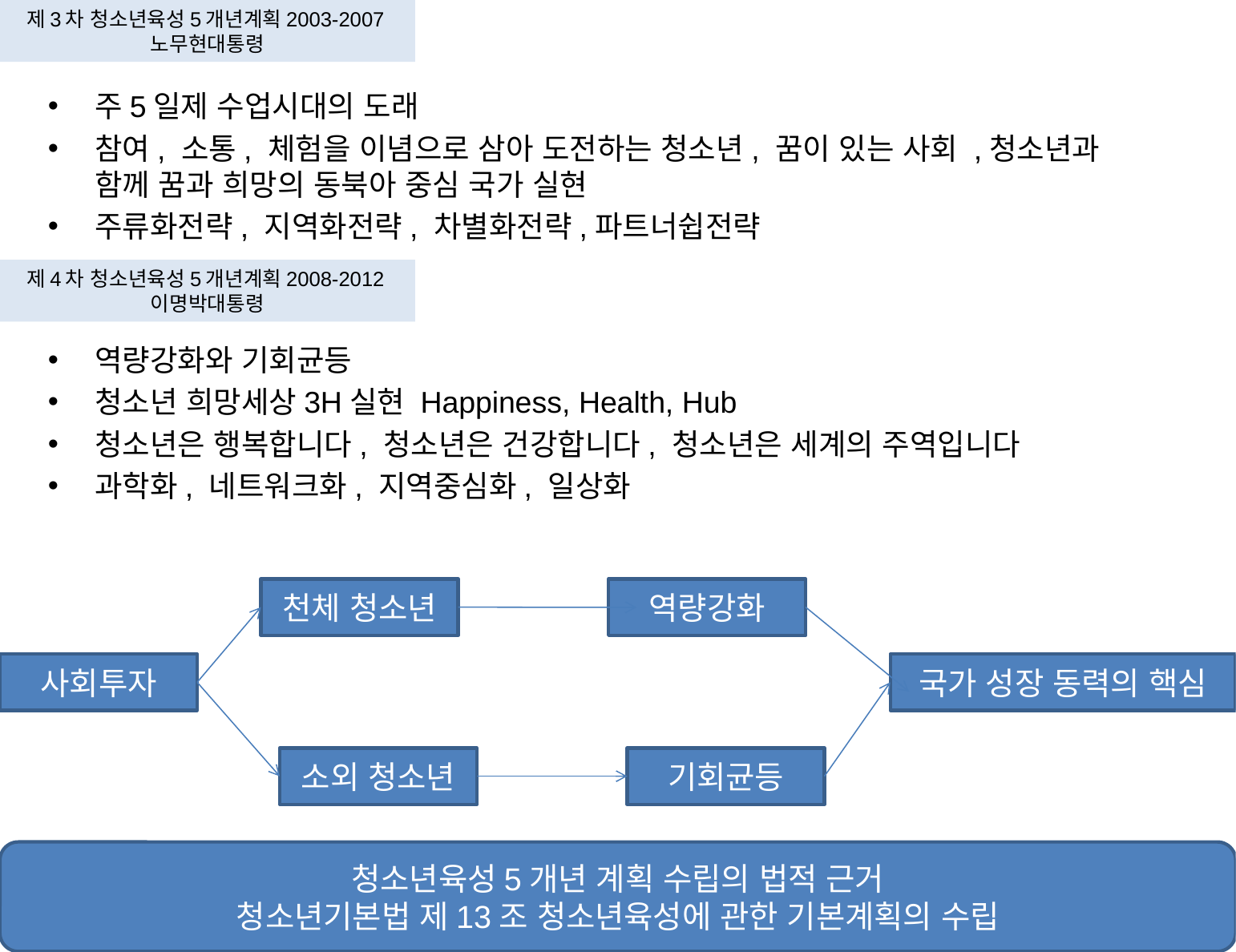

# 제3차 청소년육성5개년계획2003-2007노무현대통령
주5일제 수업시대의 도래
참여, 소통, 체험을 이념으로 삼아 도전하는 청소년, 꿈이 있는 사회 ,청소년과 함께 꿈과 희망의 동북아 중심 국가 실현
주류화전략, 지역화전략, 차별화전략,파트너쉽전략
제4차 청소년육성5개년계획2008-2012이명박대통령
역량강화와 기회균등
청소년 희망세상3H실현 Happiness, Health, Hub
청소년은 행복합니다, 청소년은 건강합니다, 청소년은 세계의 주역입니다
과학화, 네트워크화, 지역중심화, 일상화
천체 청소년
역량강화
사회투자
국가 성장 동력의 핵심
소외 청소년
기회균등
청소년육성5개년 계획 수립의 법적 근거
청소년기본법 제13조 청소년육성에 관한 기본계획의 수립